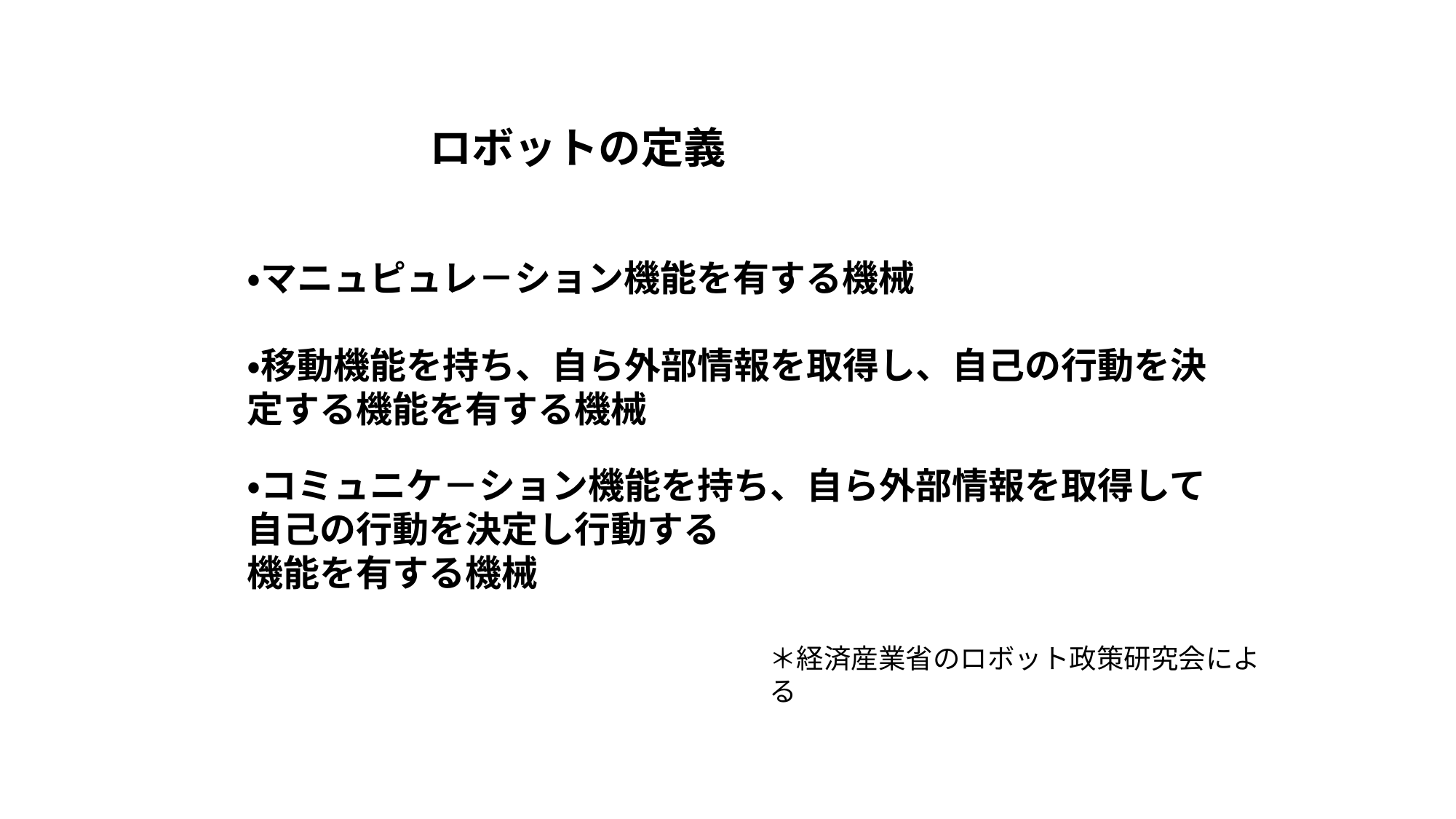

ロボットの定義
・マニュピュレ－ション機能を有する機械

・移動機能を持ち、自ら外部情報を取得し、自己の行動を決定する機能を有する機械

・コミュニケ－ション機能を持ち、自ら外部情報を取得して自己の行動を決定し行動する
機能を有する機械
＊経済産業省のロボット政策研究会による